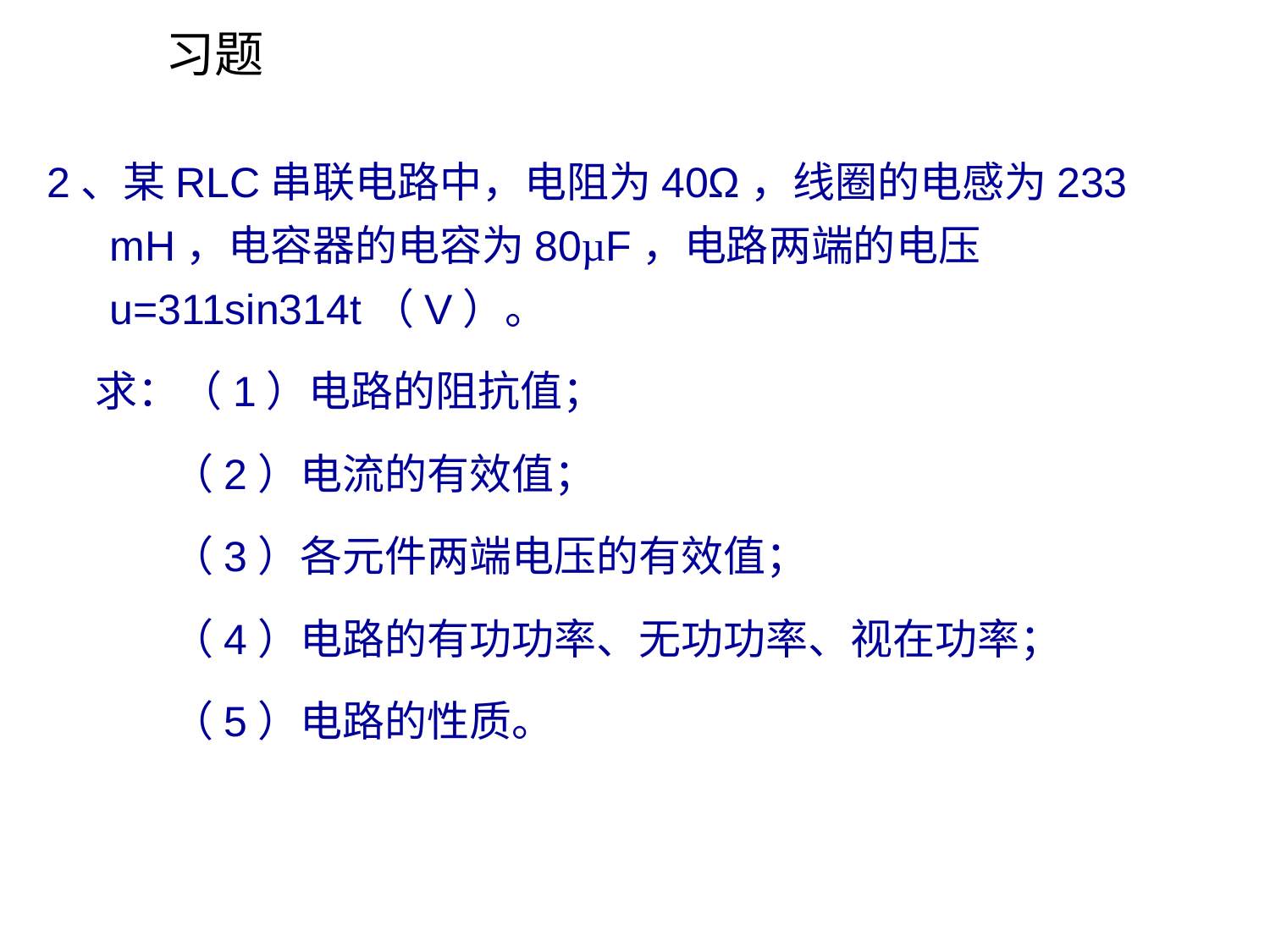

习题
2、某RLC串联电路中，电阻为40Ω，线圈的电感为233 mH，电容器的电容为80µF，电路两端的电压u=311sin314t（V）。
    求：（1）电路的阻抗值；
            （2）电流的有效值；
            （3）各元件两端电压的有效值；
            （4）电路的有功功率、无功功率、视在功率；
            （5）电路的性质。